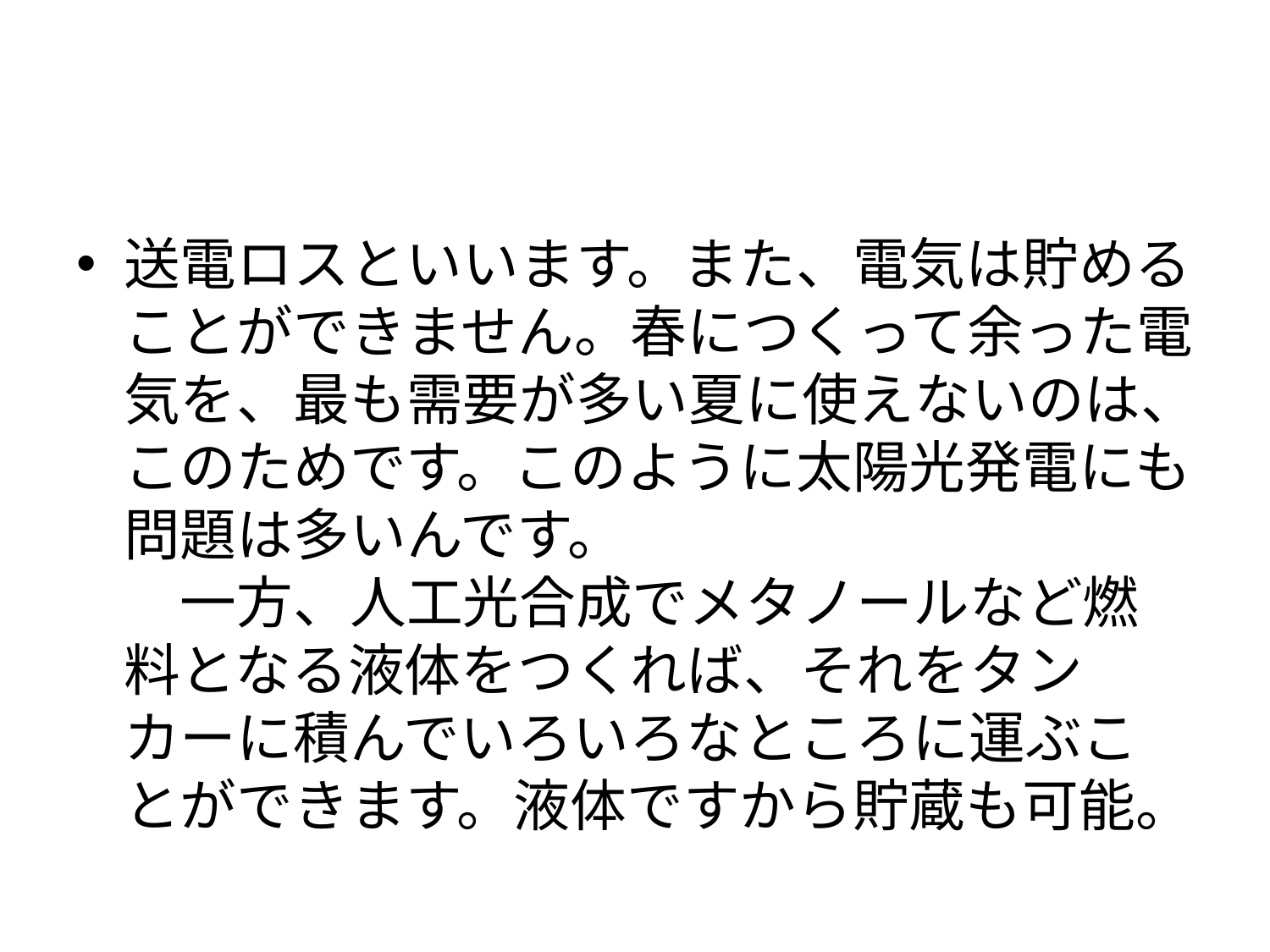

#
送電ロスといいます。また、電気は貯めることができません。春につくって余った電気を、最も需要が多い夏に使えないのは、このためです。このように太陽光発電にも問題は多いんです。
　一方、人工光合成でメタノールなど燃料となる液体をつくれば、それをタンカーに積んでいろいろなところに運ぶことができます。液体ですから貯蔵も可能。